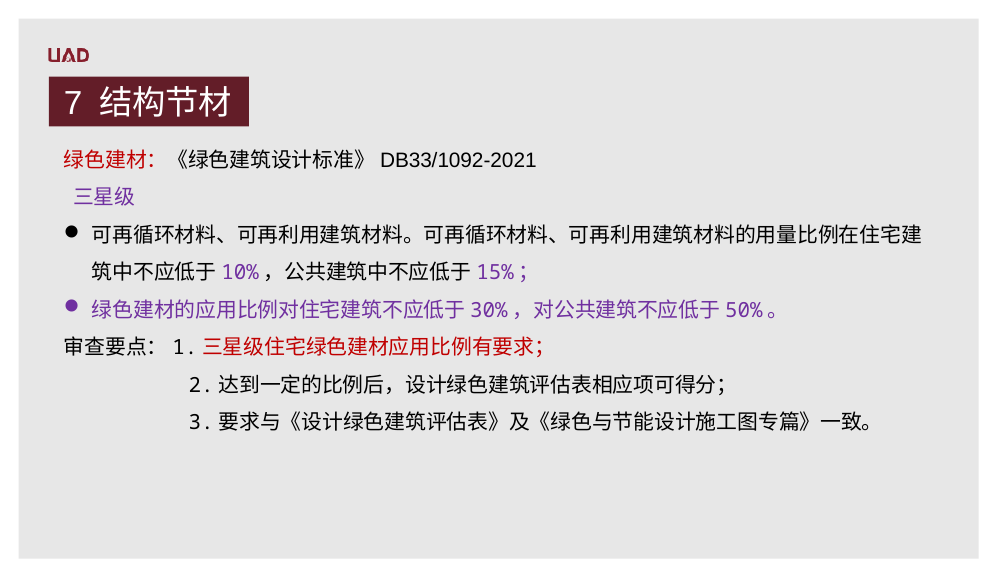

7 结构节材
绿色建材：《绿色建筑设计标准》DB33/1092-2021
 三星级
可再循环材料、可再利用建筑材料。可再循环材料、可再利用建筑材料的用量比例在住宅建筑中不应低于10%，公共建筑中不应低于15%；
绿色建材的应用比例对住宅建筑不应低于30%，对公共建筑不应低于50%。
审查要点：1.三星级住宅绿色建材应用比例有要求；
          2.达到一定的比例后，设计绿色建筑评估表相应项可得分；
          3.要求与《设计绿色建筑评估表》及《绿色与节能设计施工图专篇》一致。